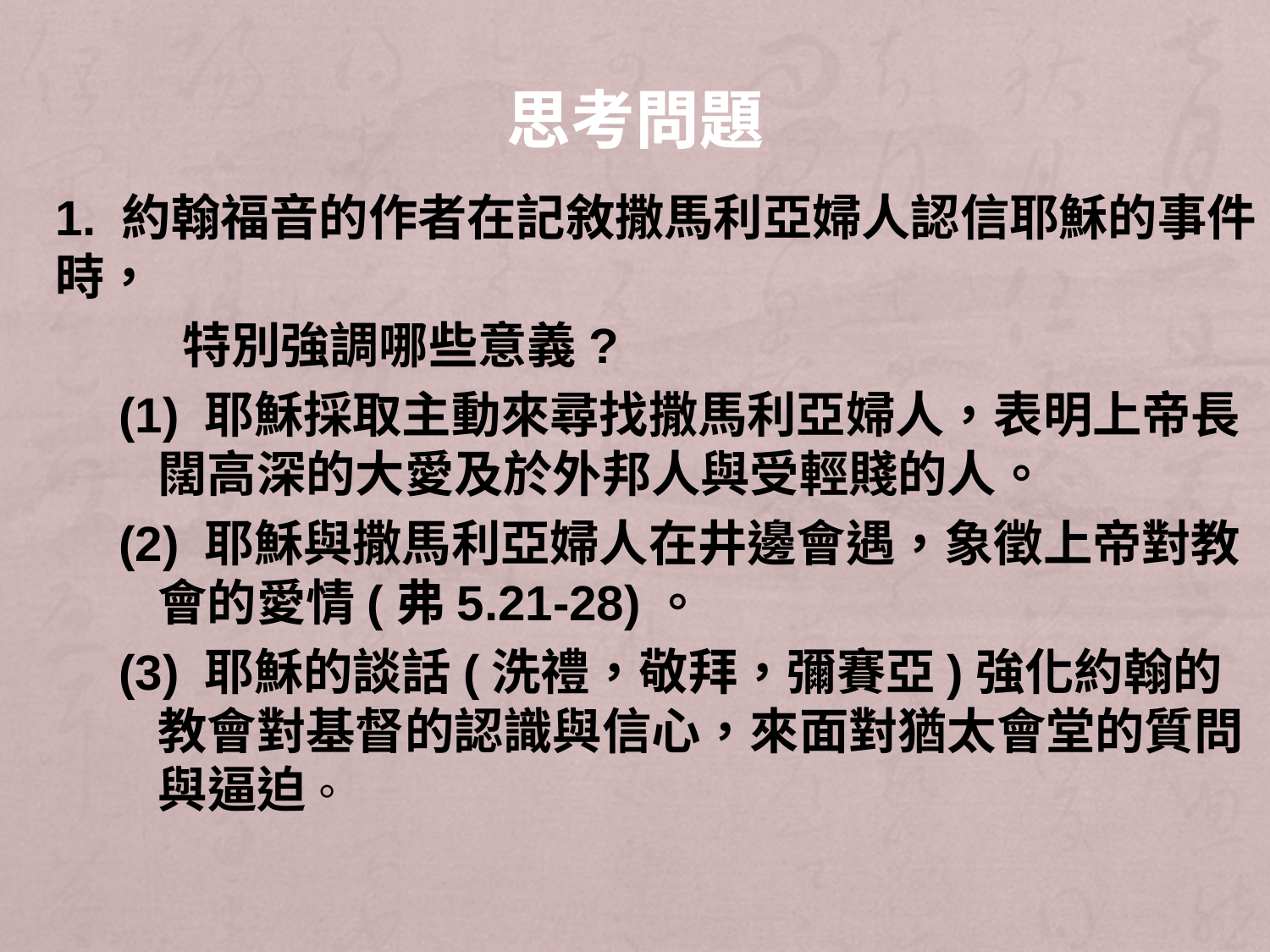

# 思考問題
1. 約翰福音的作者在記敘撒馬利亞婦人認信耶穌的事件時，
	特別強調哪些意義?
(1) 耶穌採取主動來尋找撒馬利亞婦人，表明上帝長闊高深的大愛及於外邦人與受輕賤的人。
(2) 耶穌與撒馬利亞婦人在井邊會遇，象徵上帝對教會的愛情(弗5.21-28)。
(3) 耶穌的談話(洗禮，敬拜，彌賽亞)強化約翰的教會對基督的認識與信心，來面對猶太會堂的質問與逼迫。